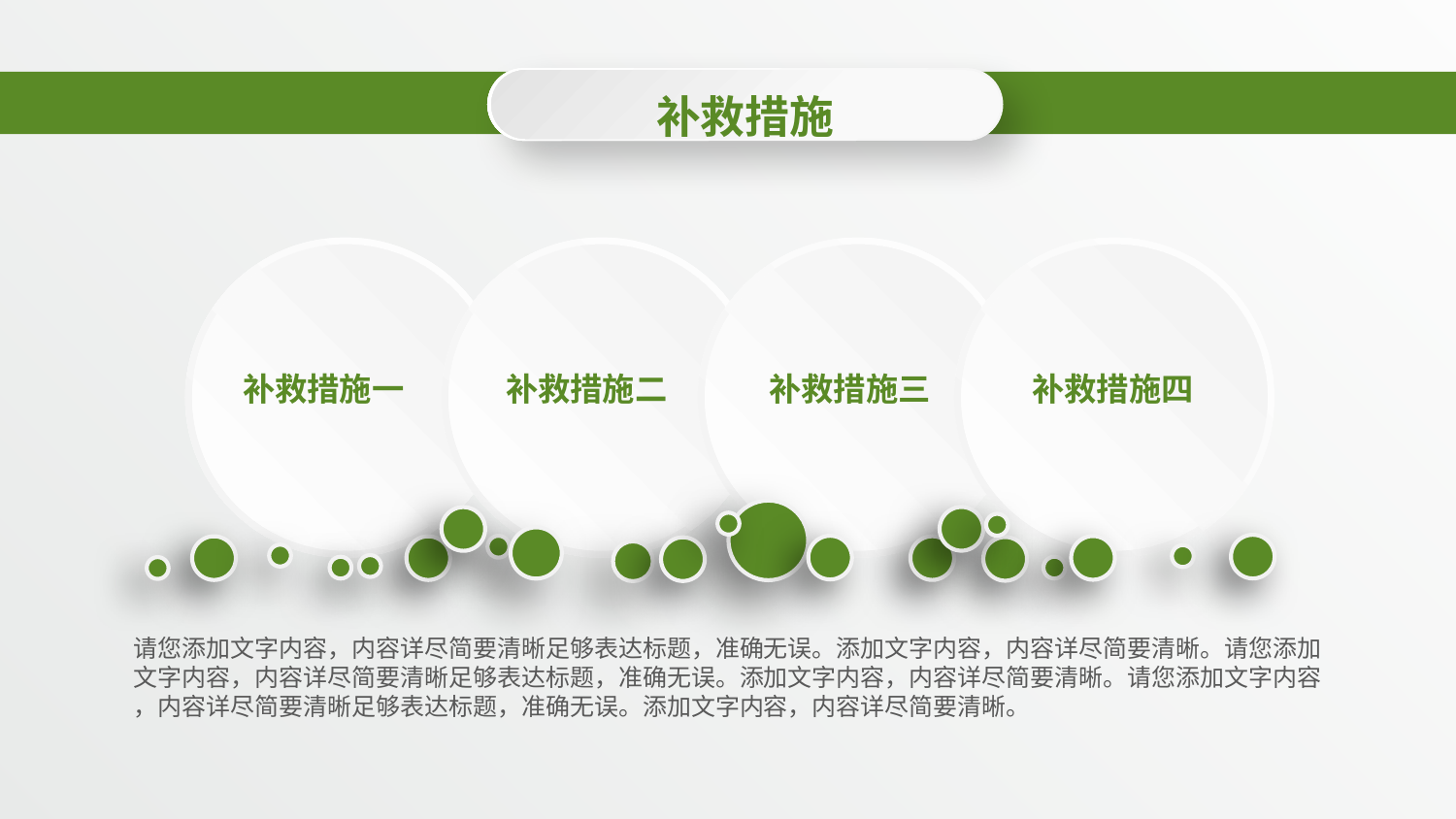

补救措施

补救措施一
补救措施二
补救措施三
补救措施四

请您添加文字内容，内容详尽简要清晰足够表达标题，准确无误。添加文字内容，内容详尽简要清晰。请您添加
文字内容，内容详尽简要清晰足够表达标题，准确无误。添加文字内容，内容详尽简要清晰。请您添加文字内容
，内容详尽简要清晰足够表达标题，准确无误。添加文字内容，内容详尽简要清晰。